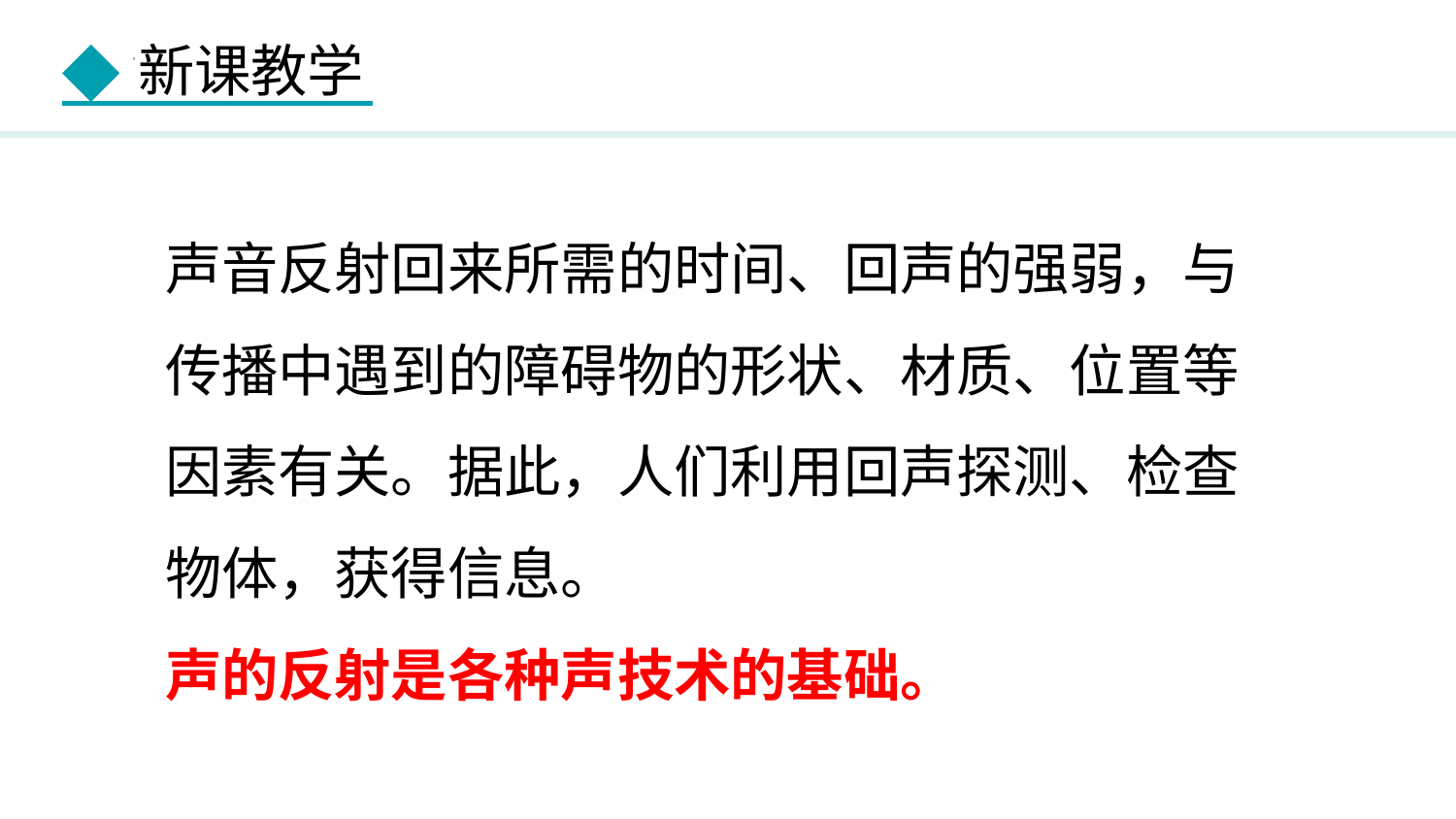

声音反射回来所需的时间、回声的强弱，与传播中遇到的障碍物的形状、材质、位置等因素有关。据此，人们利用回声探测、检查物体，获得信息。
声的反射是各种声技术的基础。